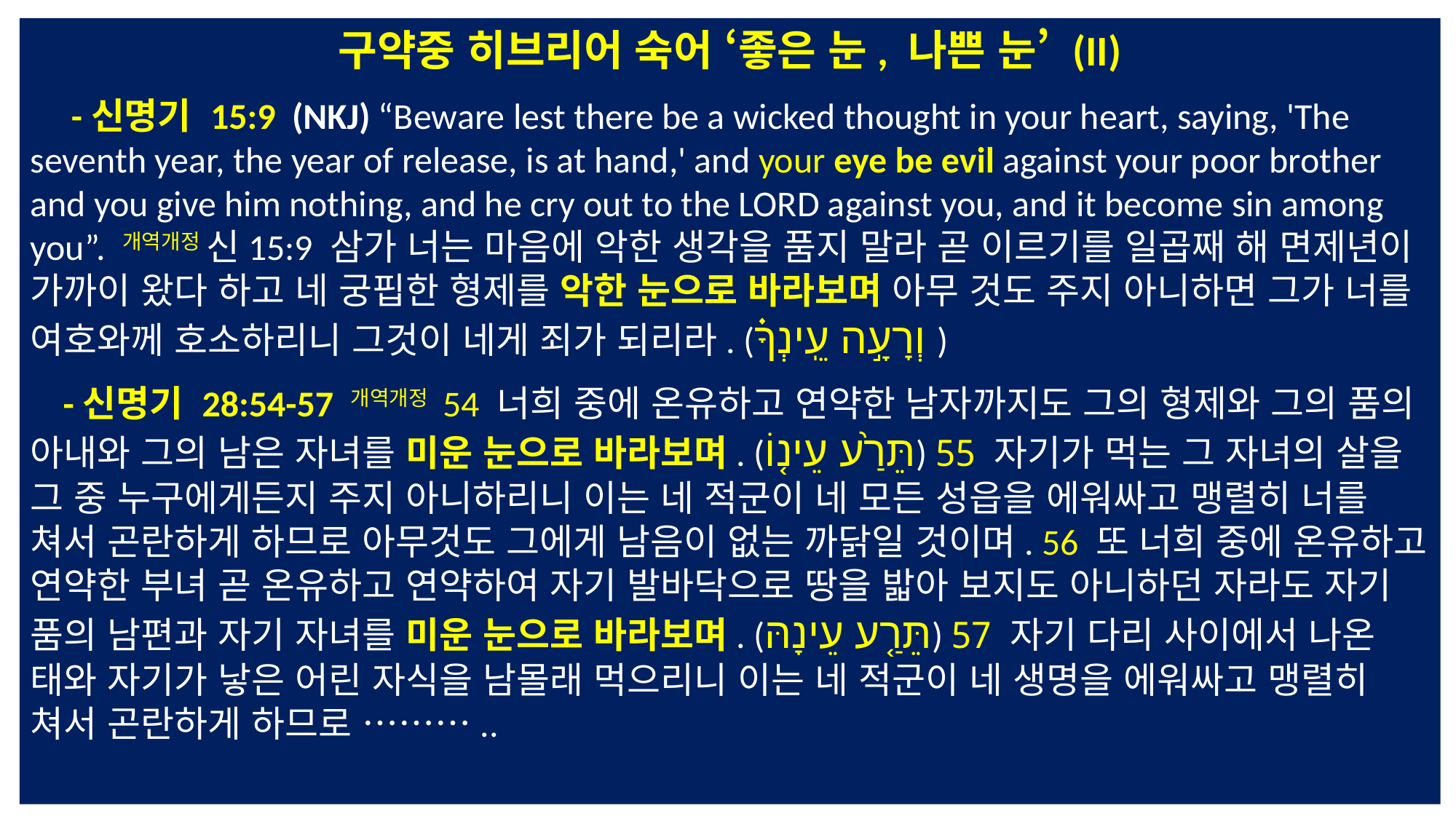

구약중 히브리어 숙어 ‘좋은 눈, 나쁜 눈’ (II)

     -신명기 15:9  (NKJ) “Beware lest there be a wicked thought in your heart, saying, 'The seventh year, the year of release, is at hand,' and your eye be evil against your poor brother and you give him nothing, and he cry out to the LORD against you, and it become sin among you”. 개역개정 신15:9 삼가 너는 마음에 악한 생각을 품지 말라 곧 이르기를 일곱째 해 면제년이 가까이 왔다 하고 네 궁핍한 형제를 악한 눈으로 바라보며 아무 것도 주지 아니하면 그가 너를 여호와께 호소하리니 그것이 네게 죄가 되리라. (וְרָעָ֣ה עֵֽינְךָ֗ )

    -신명기 28:54-57 개역개정 54 너희 중에 온유하고 연약한 남자까지도 그의 형제와 그의 품의 아내와 그의 남은 자녀를 미운 눈으로 바라보며. (‎תֵּרַ֙ע עֵינ֤וֹ) 55 자기가 먹는 그 자녀의 살을 그 중 누구에게든지 주지 아니하리니 이는 네 적군이 네 모든 성읍을 에워싸고 맹렬히 너를 쳐서 곤란하게 하므로 아무것도 그에게 남음이 없는 까닭일 것이며. 56 또 너희 중에 온유하고 연약한 부녀 곧 온유하고 연약하여 자기 발바닥으로 땅을 밟아 보지도 아니하던 자라도 자기 품의 남편과 자기 자녀를 미운 눈으로 바라보며. (תֵּרַ֤ע עֵינָהּ) 57 자기 다리 사이에서 나온 태와 자기가 낳은 어린 자식을 남몰래 먹으리니 이는 네 적군이 네 생명을 에워싸고 맹렬히 쳐서 곤란하게 하므로 ………..